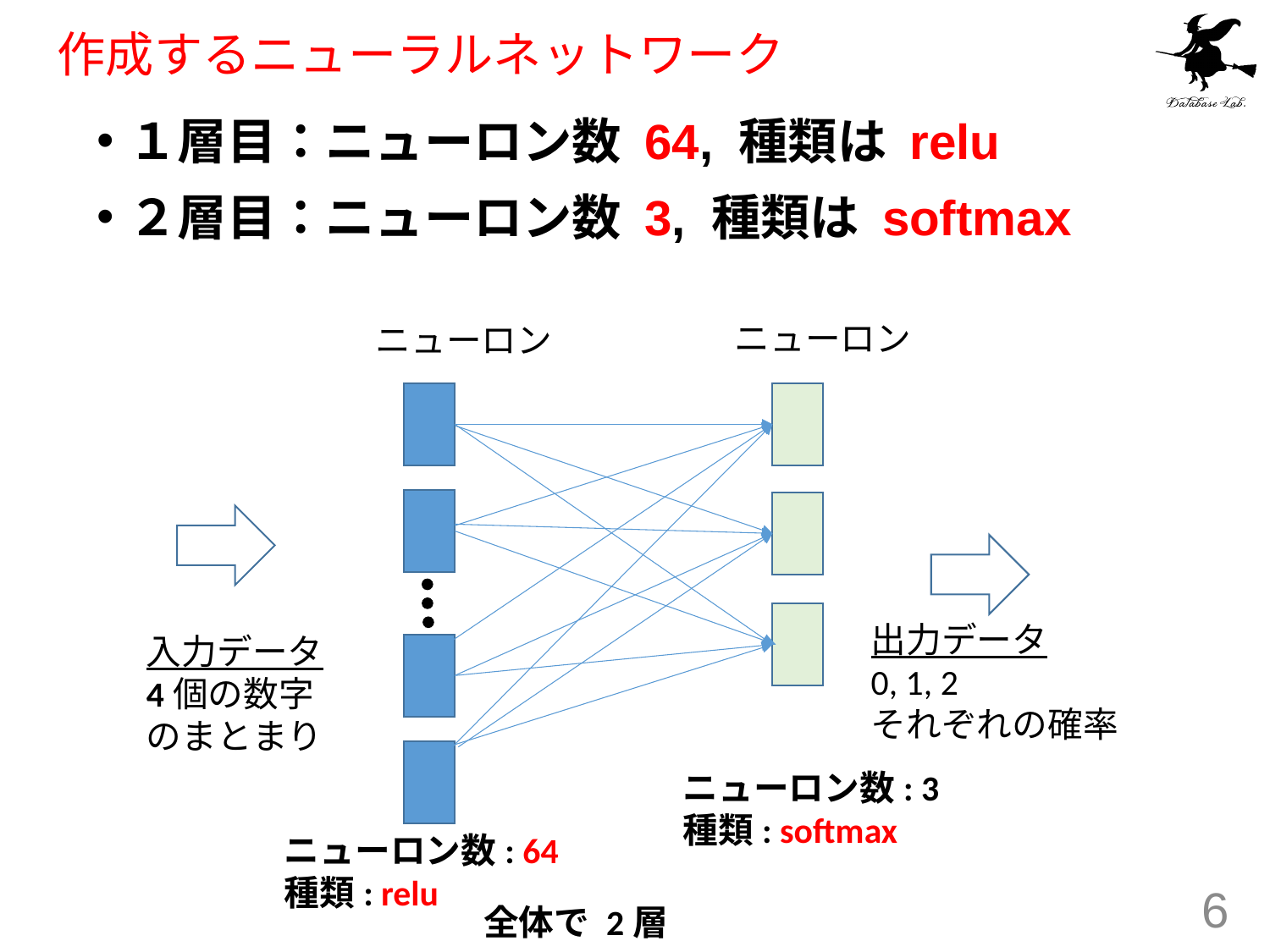

# 作成するニューラルネットワーク
１層目：ニューロン数 64, 種類は relu
２層目：ニューロン数 3, 種類は softmax
ニューロン
ニューロン

出力データ
0, 1, 2
それぞれの確率

入力データ
4個の数字
のまとまり

ニューロン数: 3
種類: softmax
ニューロン数: 64
種類: relu
6
全体で 2層